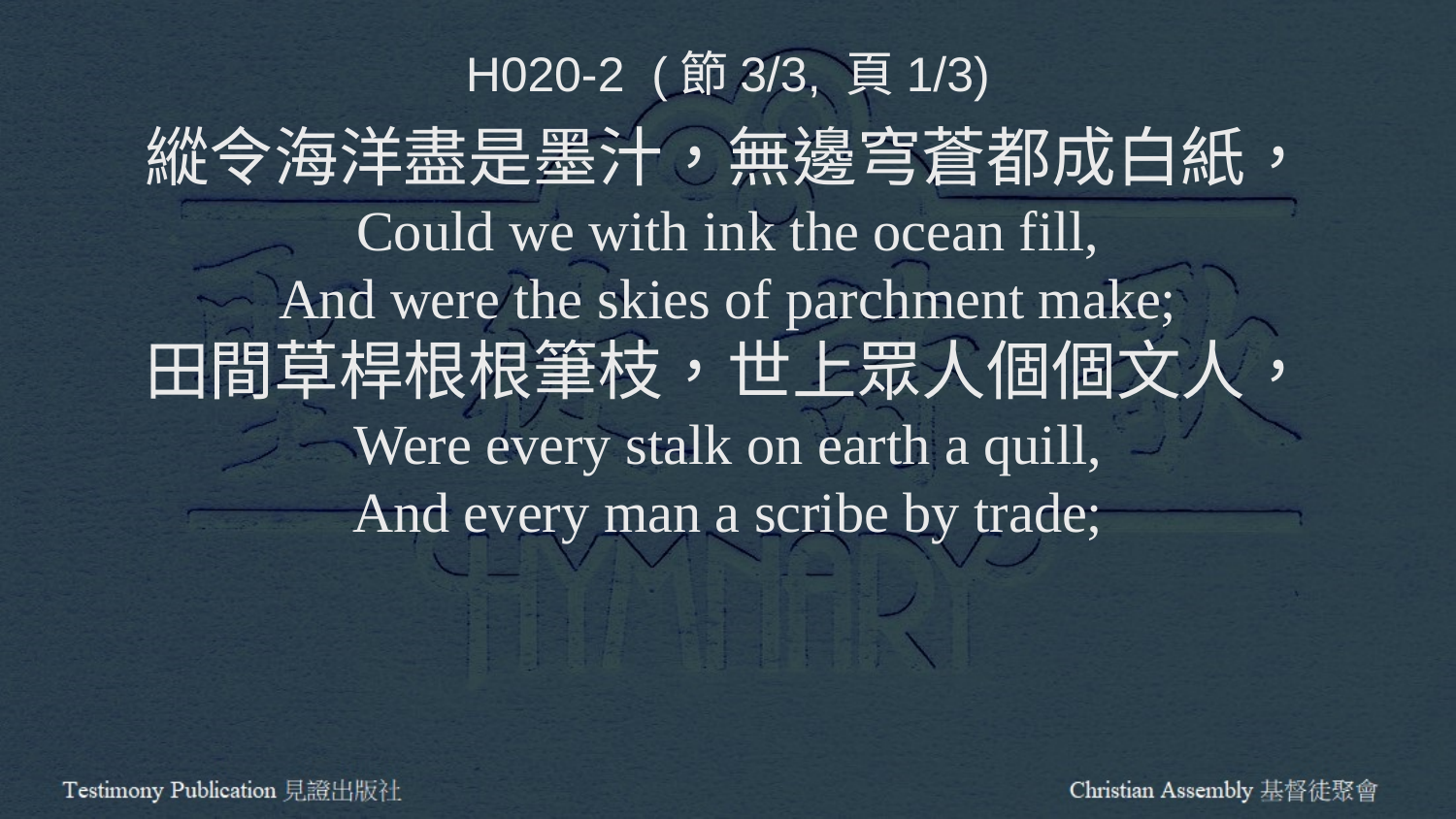

H020-2  (節3/3, 頁1/3)
縱令海洋盡是墨汁，無邊穹蒼都成白紙，
Could we with ink the ocean fill,
And were the skies of parchment make;
田間草桿根根筆枝，世上眾人個個文人，
Were every stalk on earth a quill,
And every man a scribe by trade;